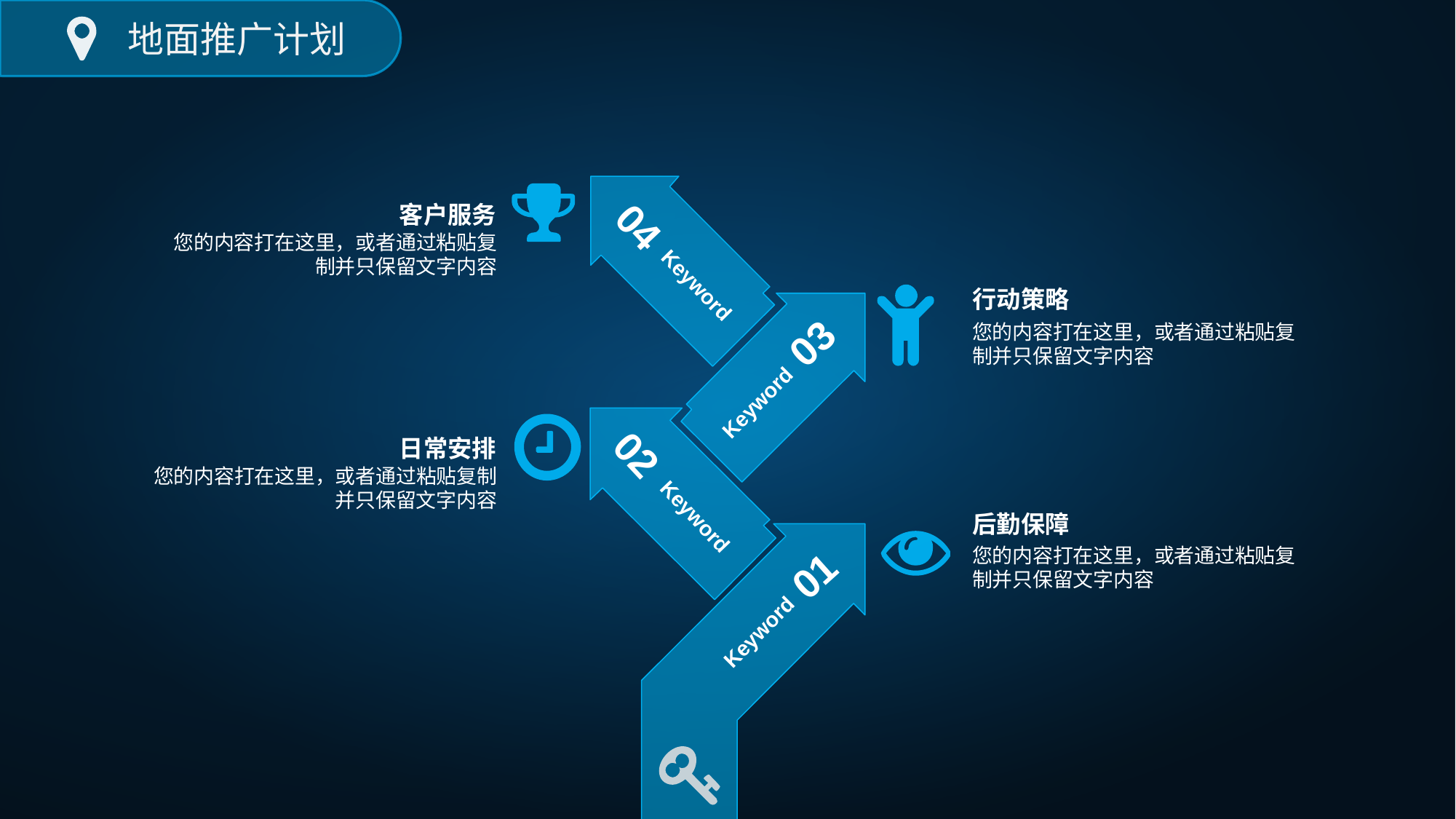

地面推广计划

客户服务
您的内容打在这里，或者通过粘贴复制并只保留文字内容
04
Keyword
行动策略
您的内容打在这里，或者通过粘贴复制并只保留文字内容

03
Keyword

02
日常安排
您的内容打在这里，或者通过粘贴复制并只保留文字内容
Keyword
后勤保障
您的内容打在这里，或者通过粘贴复制并只保留文字内容

01
Keyword